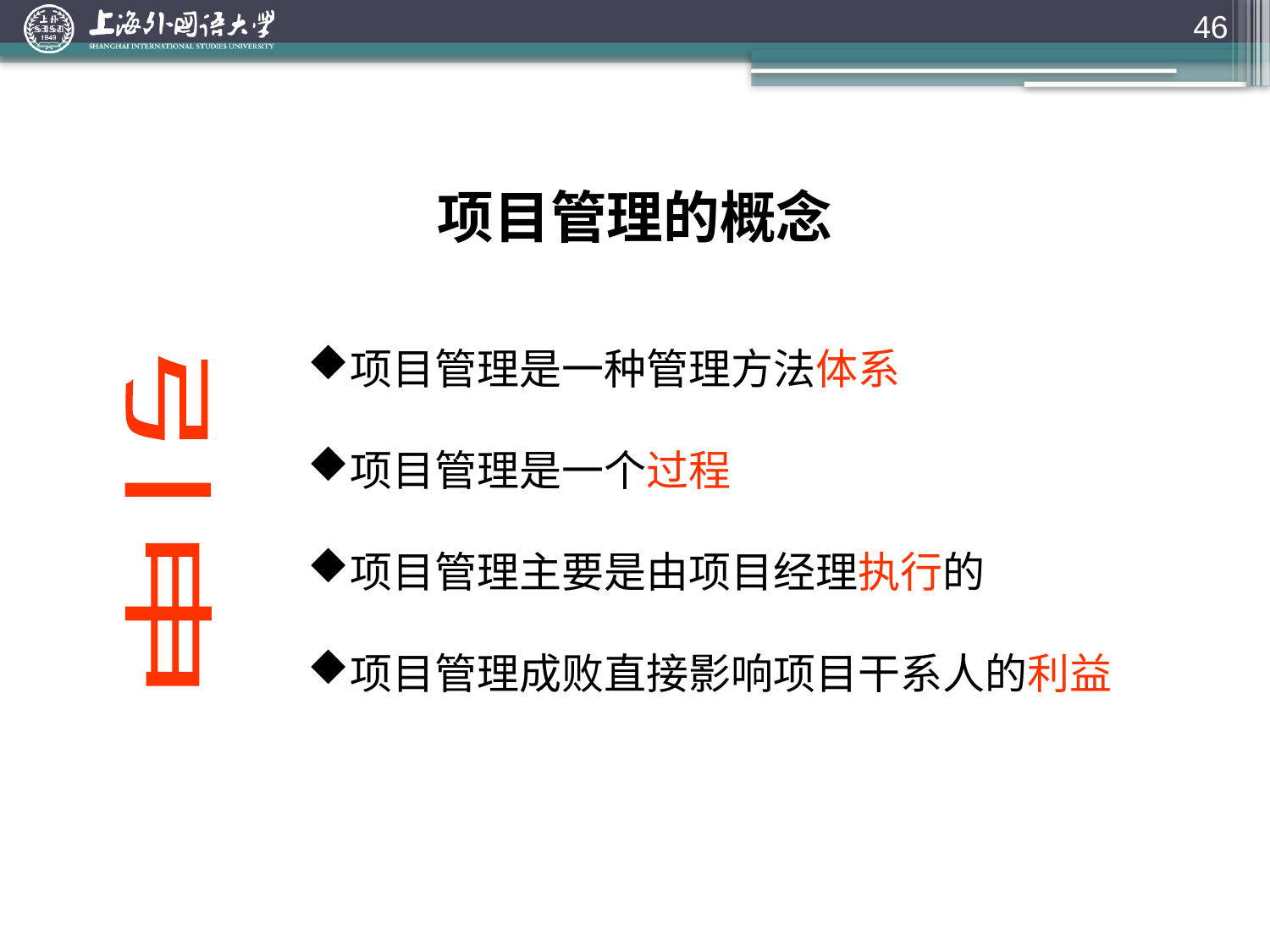

46
项目管理的概念
项目管理是一种管理方法体系
项目管理是一个过程
项目管理主要是由项目经理执行的
项目管理成败直接影响项目干系人的利益
引申